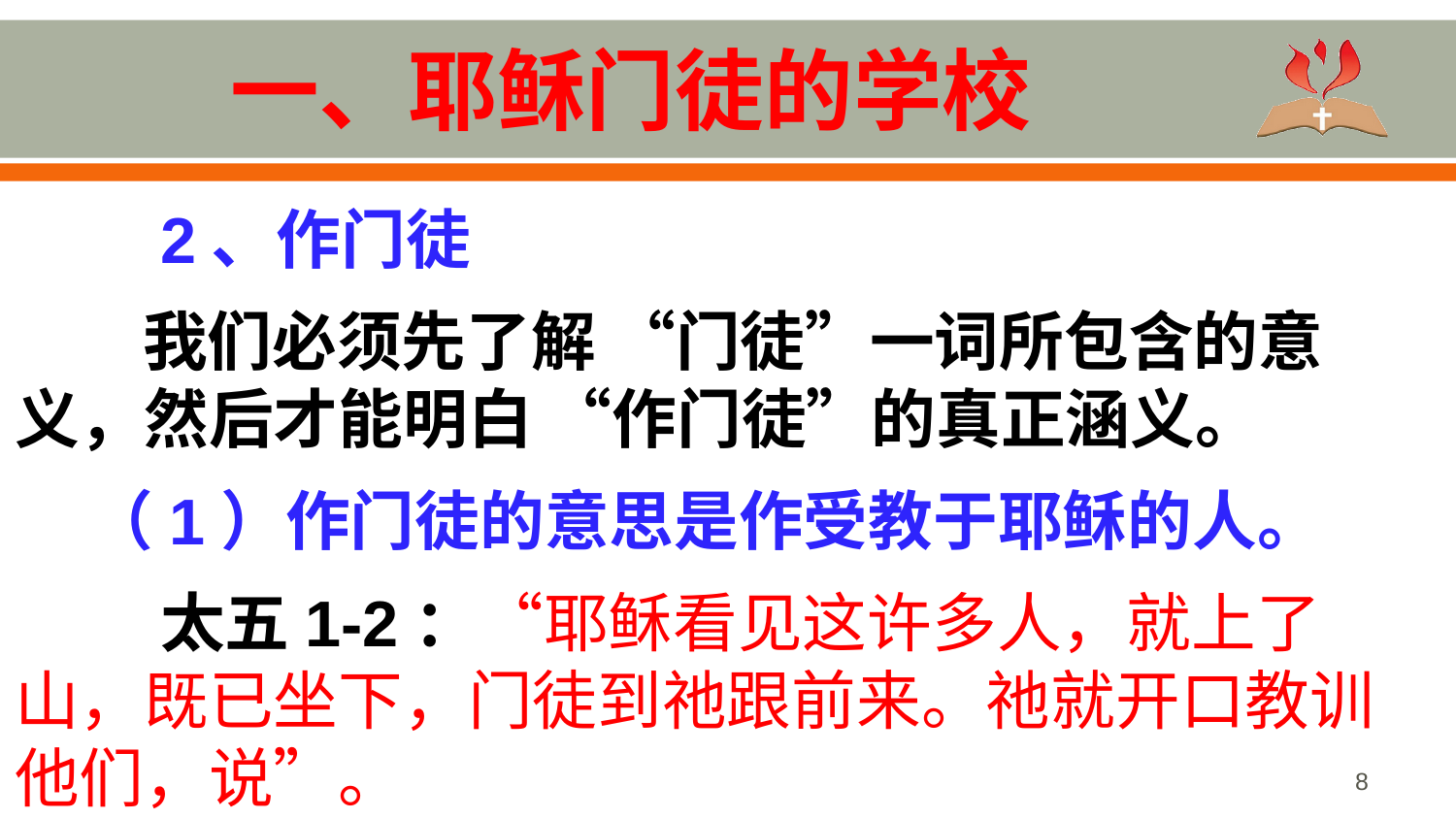

# 一、耶稣门徒的学校
	2、作门徒
我们必须先了解 “门徒”一词所包含的意义，然后才能明白 “作门徒”的真正涵义。
    （1）作门徒的意思是作受教于耶稣的人。
	太五1-2：“耶稣看见这许多人，就上了山，既已坐下，门徒到祂跟前来。祂就开口教训他们，说”。

8